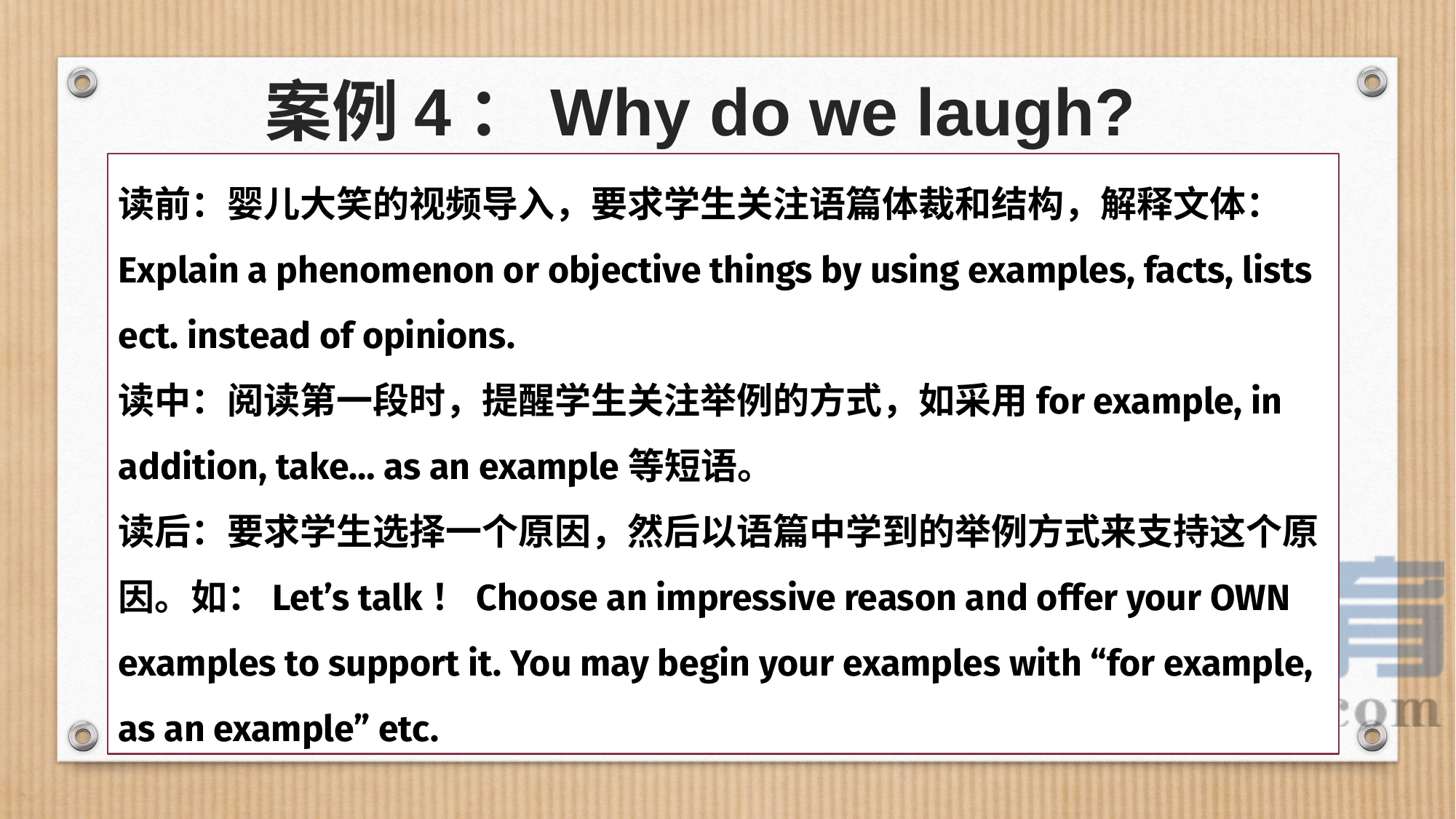

案例4：Why do we laugh?
读前：婴儿大笑的视频导入，要求学生关注语篇体裁和结构，解释文体：Explain a phenomenon or objective things by using examples, facts, lists ect. instead of opinions.
读中：阅读第一段时，提醒学生关注举例的方式，如采用for example, in addition, take… as an example等短语。
读后：要求学生选择一个原因，然后以语篇中学到的举例方式来支持这个原因。如：Let’s talk！Choose an impressive reason and offer your OWN examples to support it. You may begin your examples with “for example, as an example” etc.